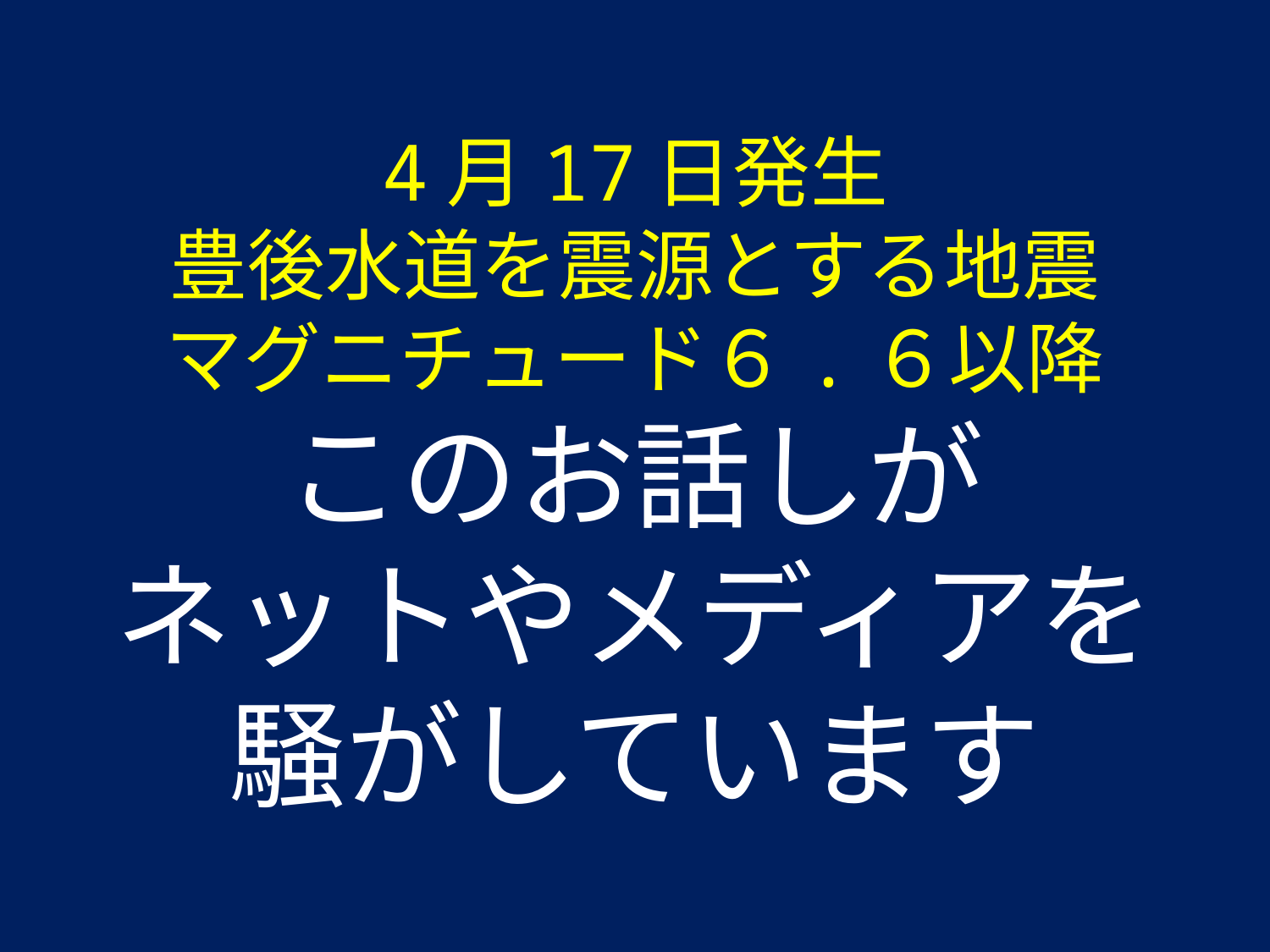

4月17日発生
豊後水道を震源とする地震
マグニチュード６.６以降
このお話しが
ネットやメディアを
騒がしています